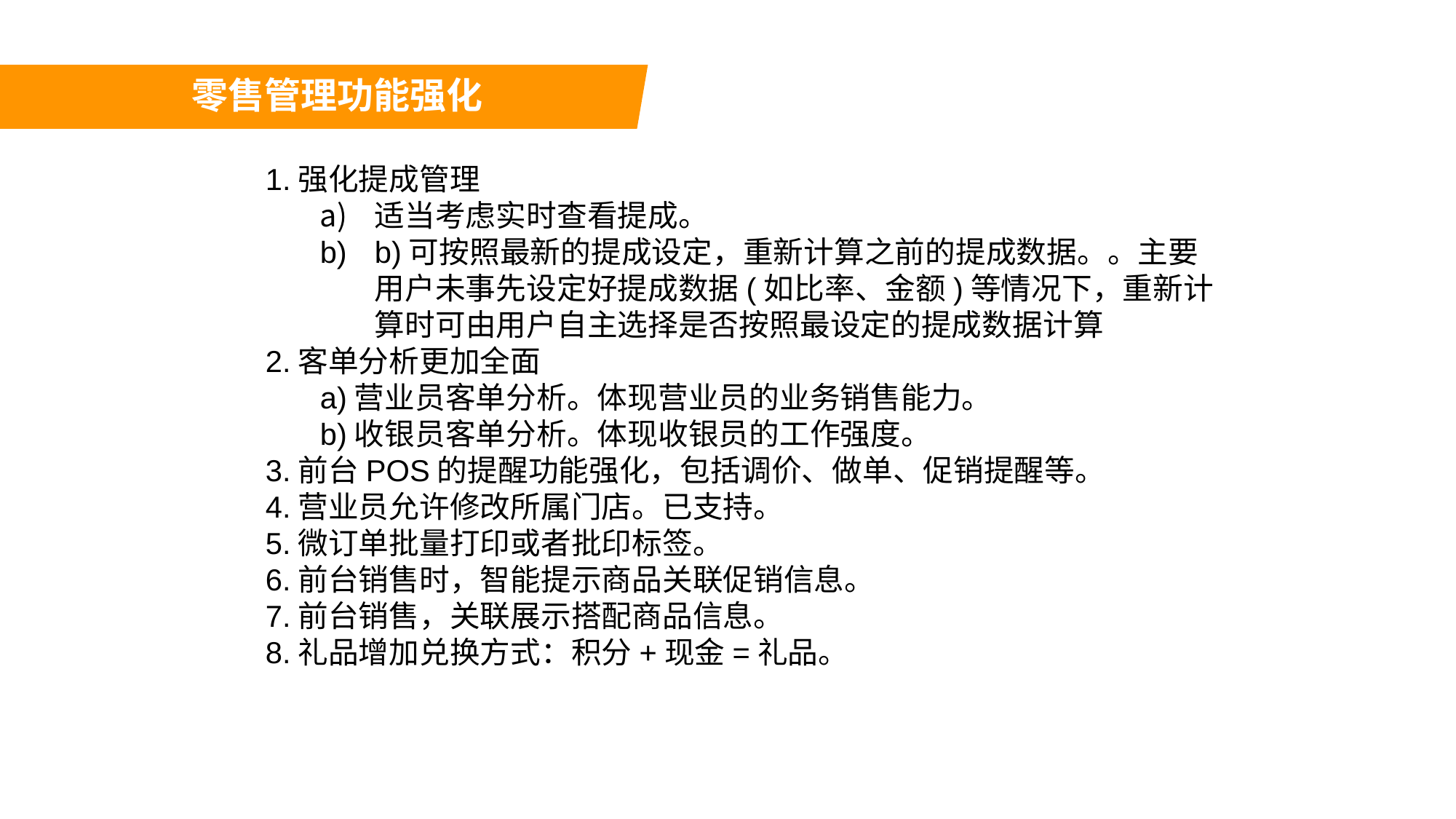

零售管理功能强化
1.强化提成管理
适当考虑实时查看提成。
b)可按照最新的提成设定，重新计算之前的提成数据。。主要用户未事先设定好提成数据(如比率、金额)等情况下，重新计算时可由用户自主选择是否按照最设定的提成数据计算
2.客单分析更加全面
a)营业员客单分析。体现营业员的业务销售能力。
b)收银员客单分析。体现收银员的工作强度。
3.前台POS的提醒功能强化，包括调价、做单、促销提醒等。
4.营业员允许修改所属门店。已支持。
5.微订单批量打印或者批印标签。
6.前台销售时，智能提示商品关联促销信息。
7.前台销售，关联展示搭配商品信息。
8.礼品增加兑换方式：积分+现金=礼品。